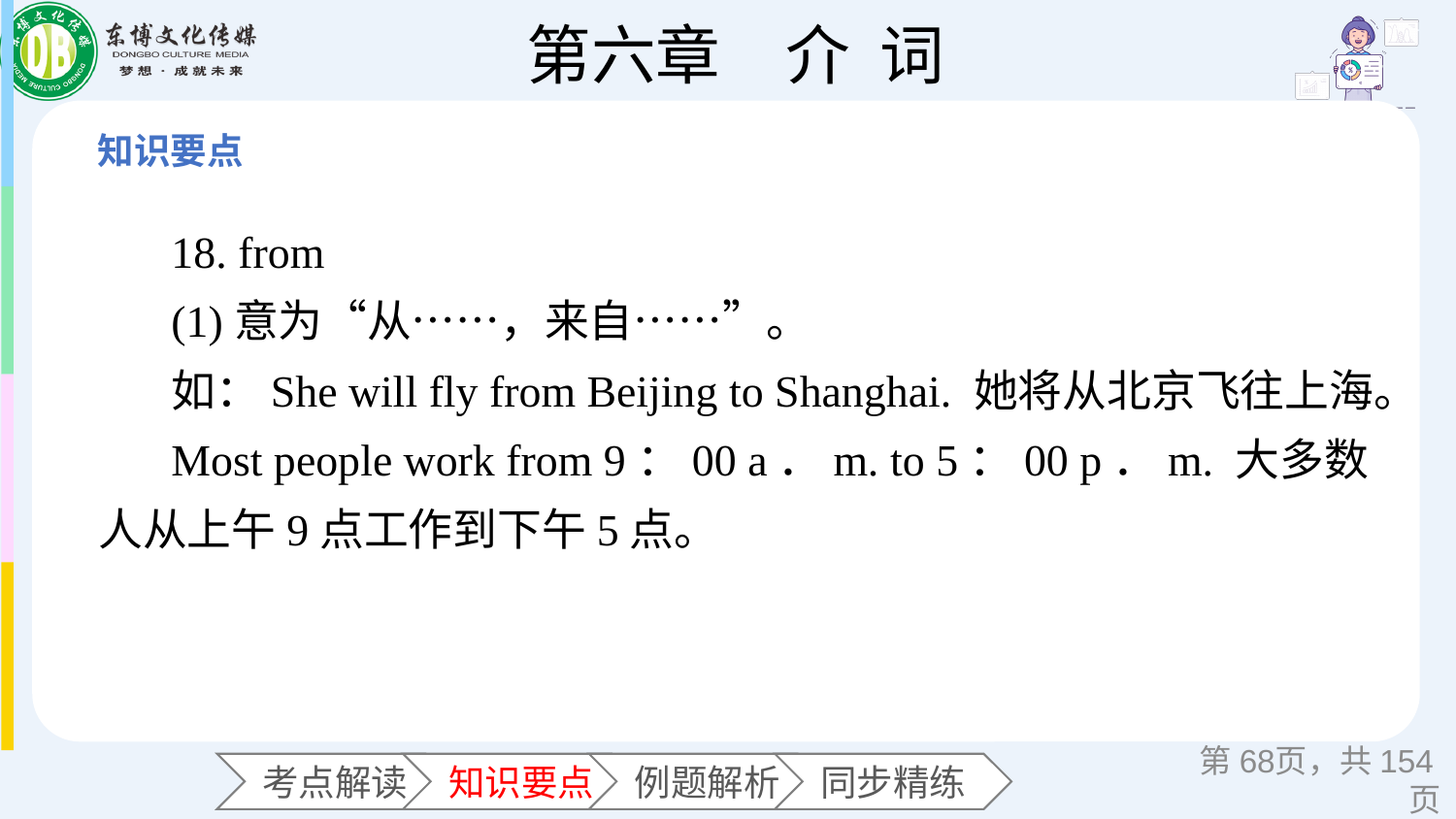

18. from
(1)意为“从……，来自……”。
如：She will fly from Beijing to Shanghai. 她将从北京飞往上海。
Most people work from 9：00 a．m. to 5：00 p．m. 大多数人从上午9点工作到下午5点。

第68页，共154页